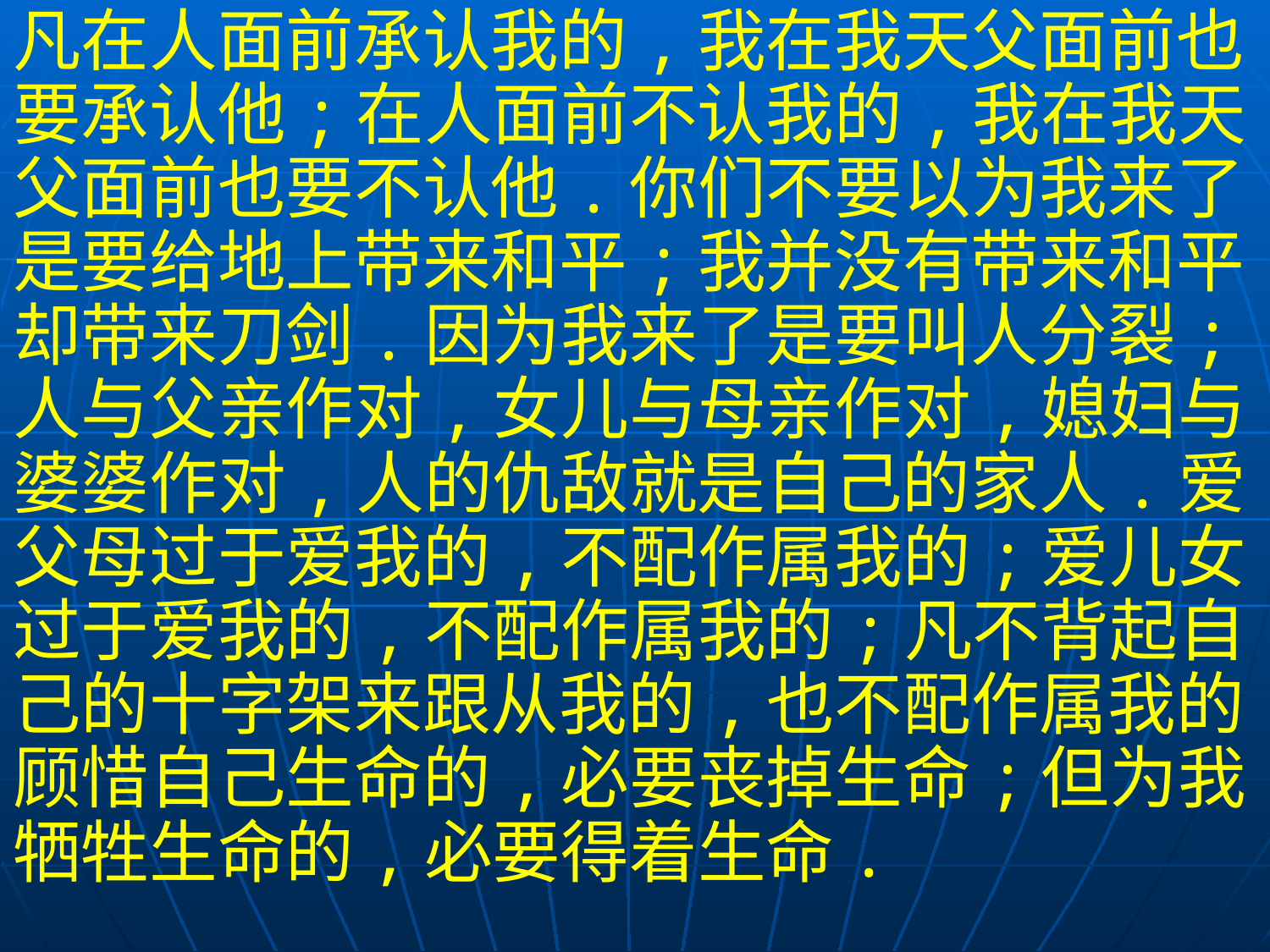

凡在人面前承认我的,我在我天父面前也要承认他;在人面前不认我的,我在我天父面前也要不认他.你们不要以为我来了,是要给地上带来和平;我并没有带来和平,却带来刀剑.因为我来了是要叫人分裂;人与父亲作对,女儿与母亲作对,媳妇与婆婆作对,人的仇敌就是自己的家人.爱父母过于爱我的,不配作属我的;爱儿女过于爱我的,不配作属我的;凡不背起自己的十字架来跟从我的,也不配作属我的.顾惜自己生命的,必要丧掉生命;但为我牺牲生命的,必要得着生命.